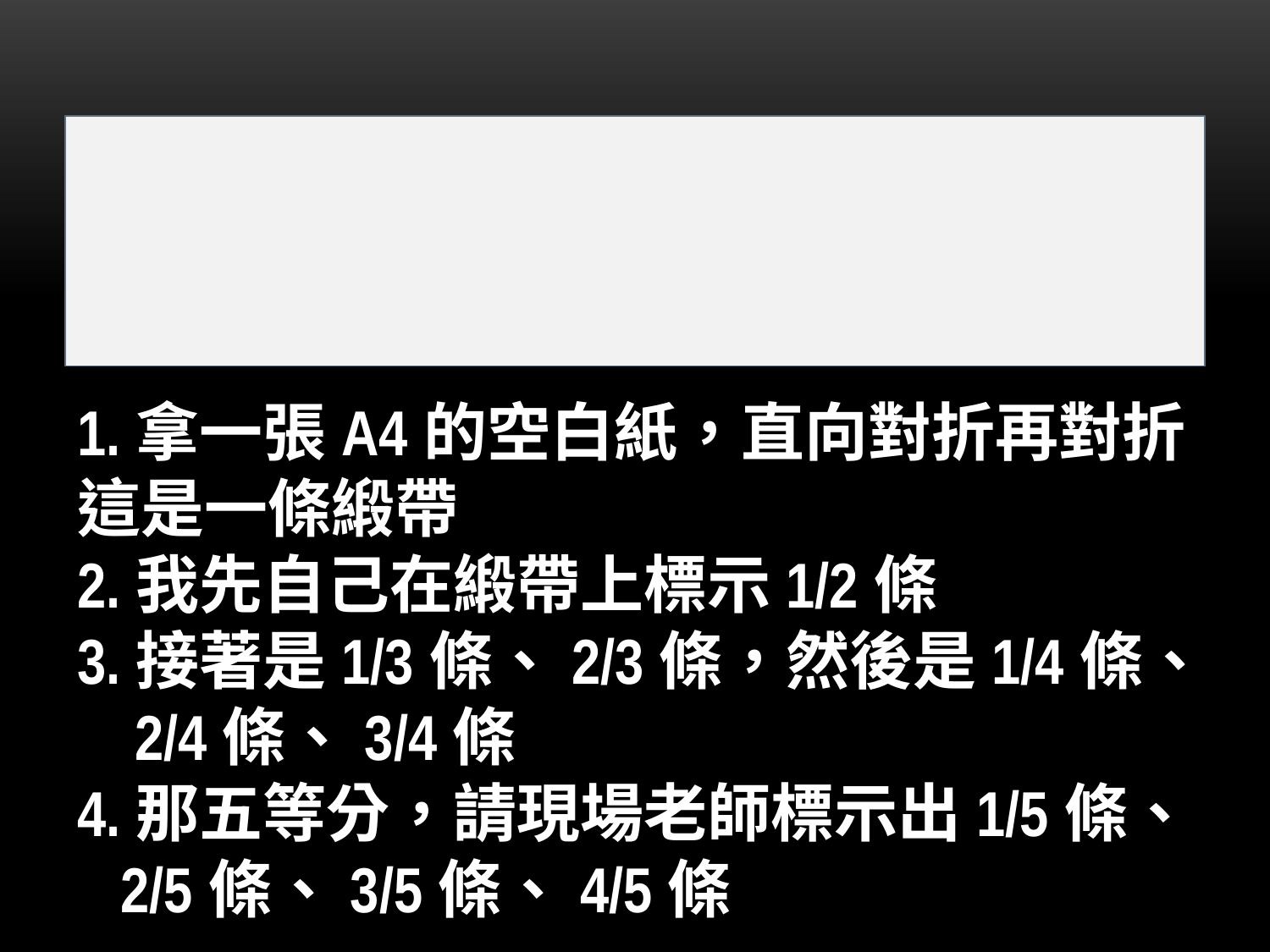

1.拿一張A4的空白紙，直向對折再對折
這是一條緞帶
2.我先自己在緞帶上標示1/2條
3.接著是1/3條、2/3條，然後是1/4條、
    2/4條、3/4條
4.那五等分，請現場老師標示出1/5條、
   2/5條、3/5條、4/5條